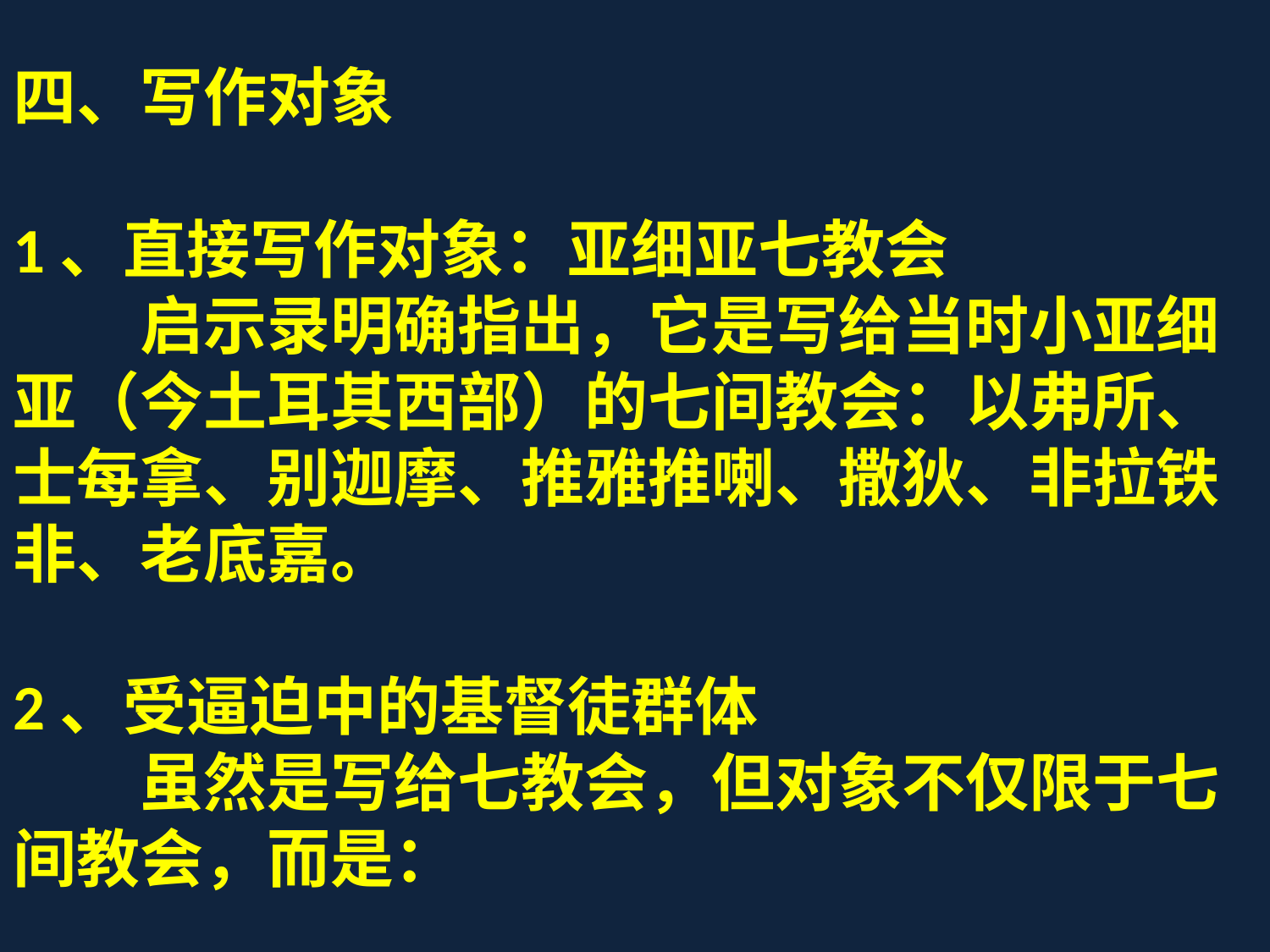

四、写作对象

1、直接写作对象：亚细亚七教会
	启示录明确指出，它是写给当时小亚细亚（今土耳其西部）的七间教会：以弗所、士每拿、别迦摩、推雅推喇、撒狄、非拉铁非、老底嘉。

2、受逼迫中的基督徒群体
	虽然是写给七教会，但对象不仅限于七间教会，而是：